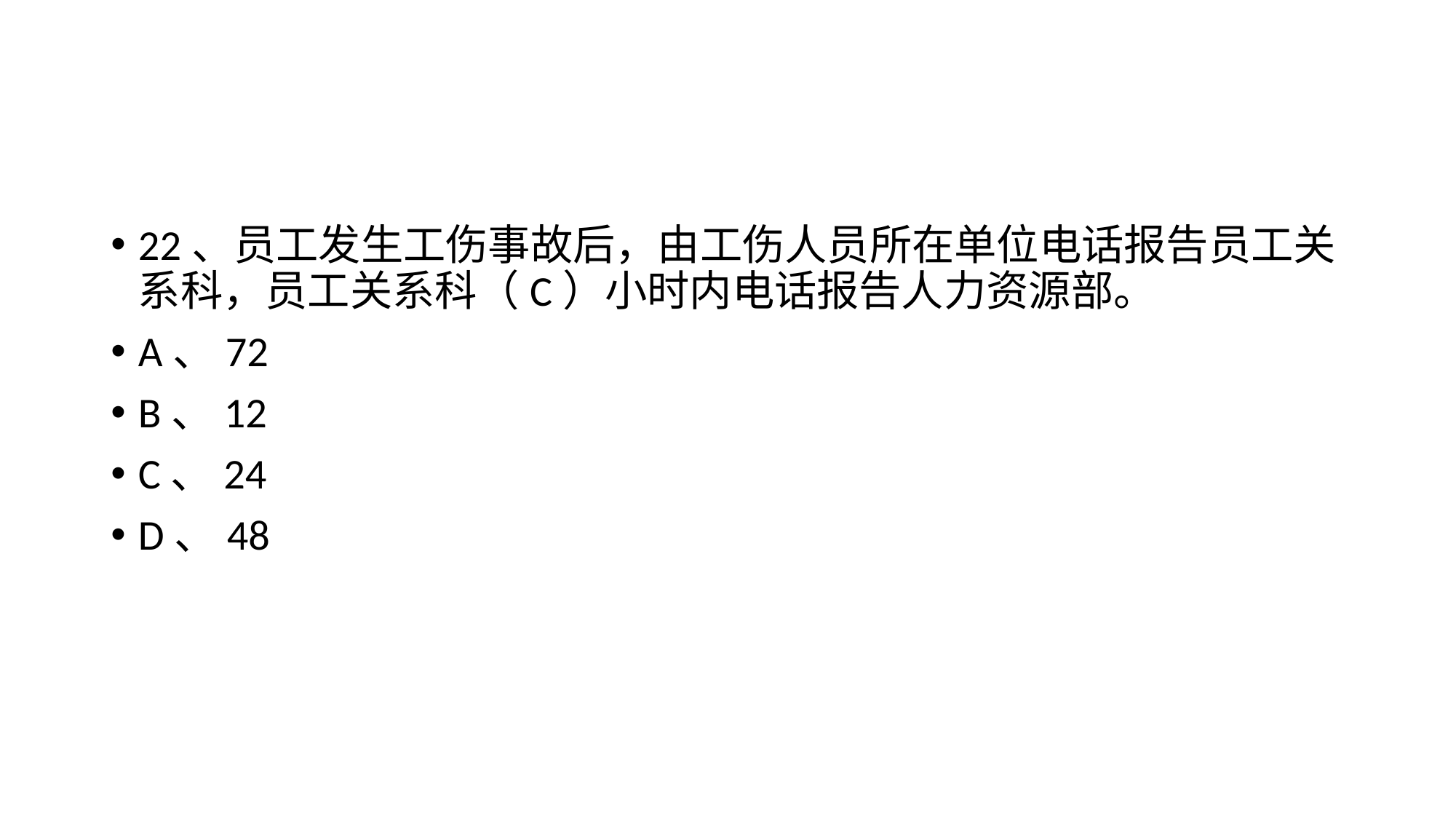

#
22、员工发生工伤事故后，由工伤人员所在单位电话报告员工关系科，员工关系科（C）小时内电话报告人力资源部。
A、72
B、12
C、24
D、48